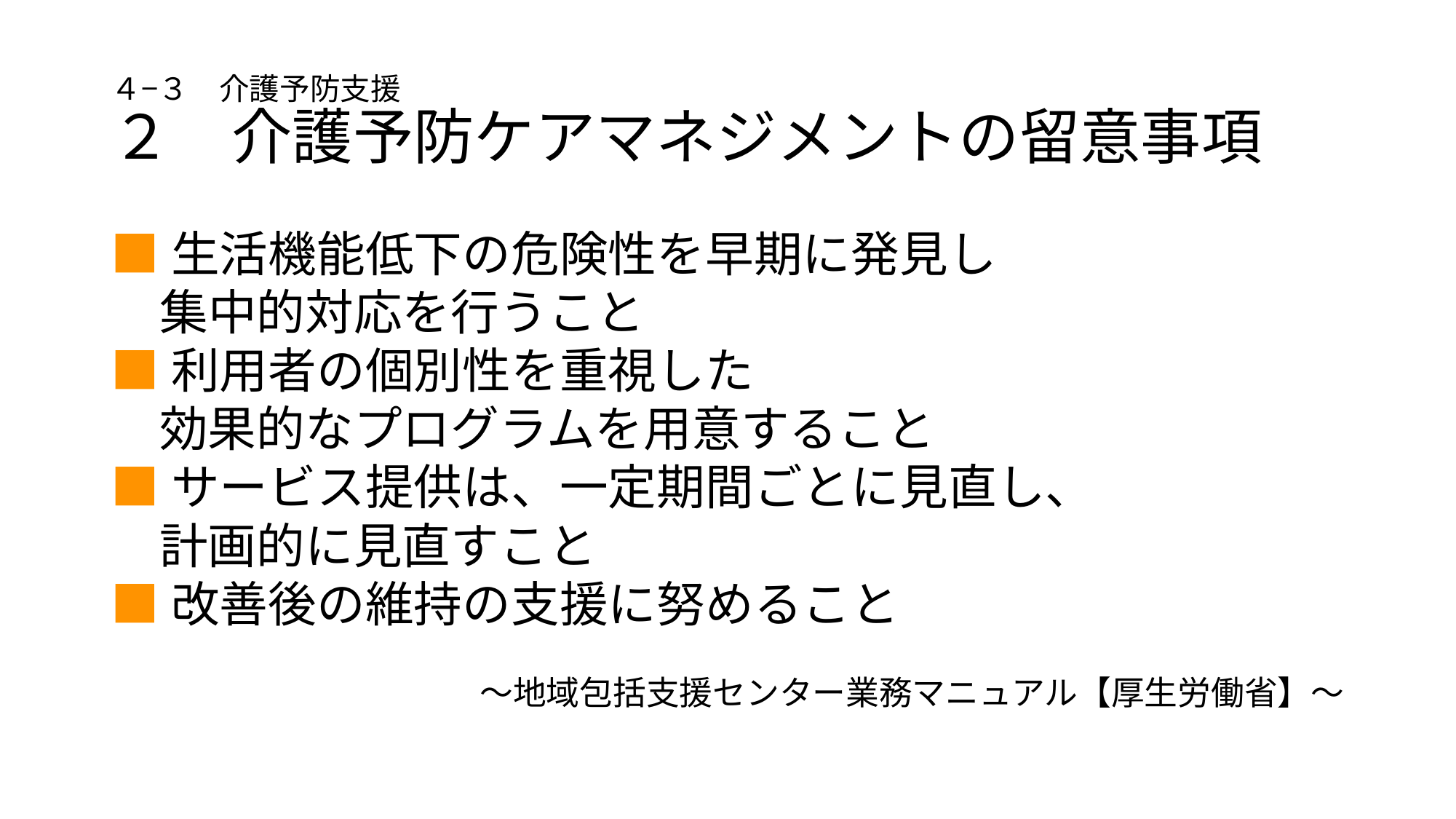

# ４−３　介護予防支援 ２　介護予防ケアマネジメントの留意事項
■生活機能低下の危険性を早期に発見し
　集中的対応を行うこと
■利用者の個別性を重視した
　効果的なプログラムを用意すること
■サービス提供は、一定期間ごとに見直し、
　計画的に見直すこと
■改善後の維持の支援に努めること

〜地域包括支援センター業務マニュアル【厚生労働省】〜